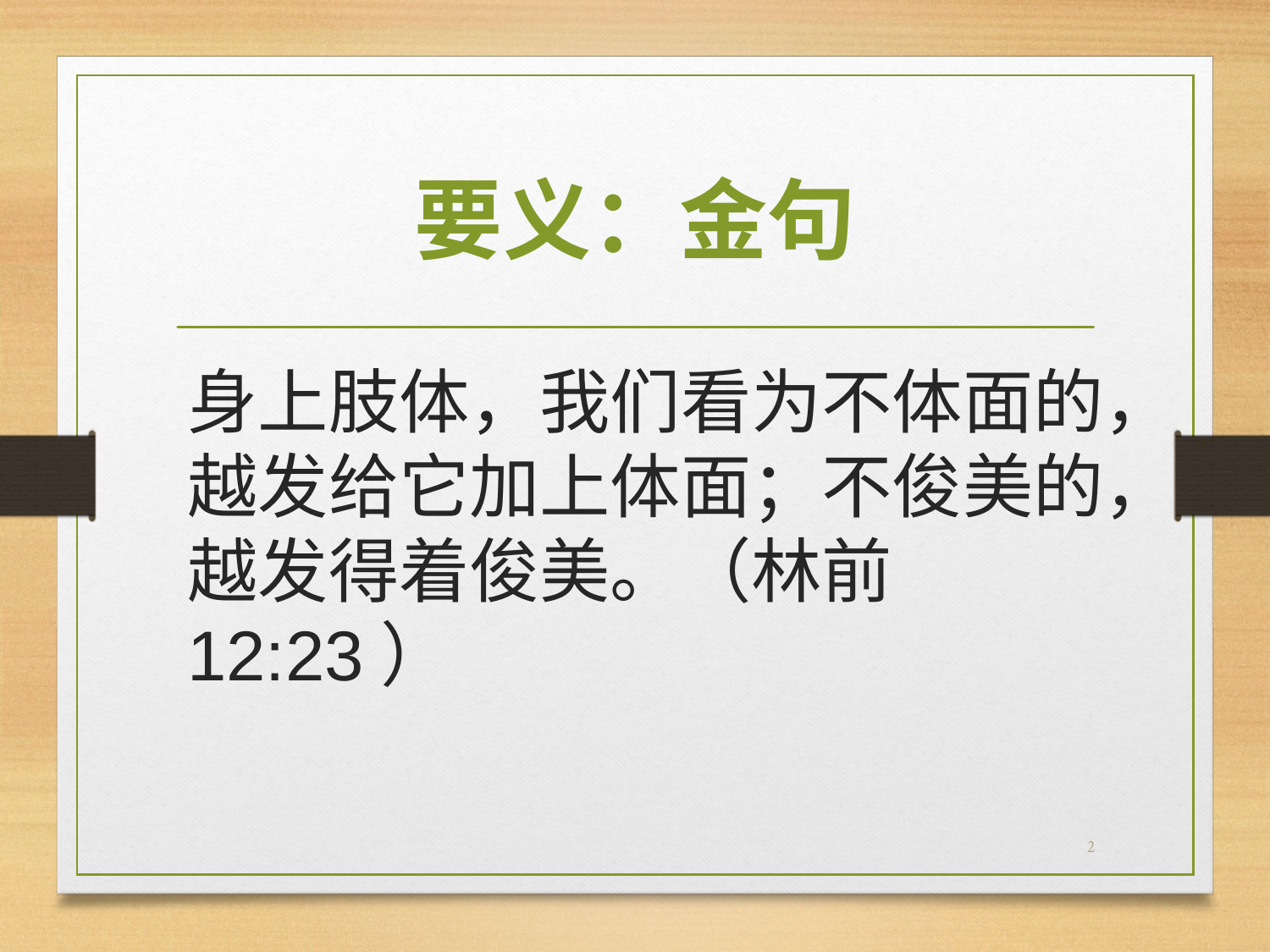

# 要义：金句
身上肢体，我们看为不体面的，越发给它加上体面；不俊美的，越发得着俊美。（林前12:23）
2